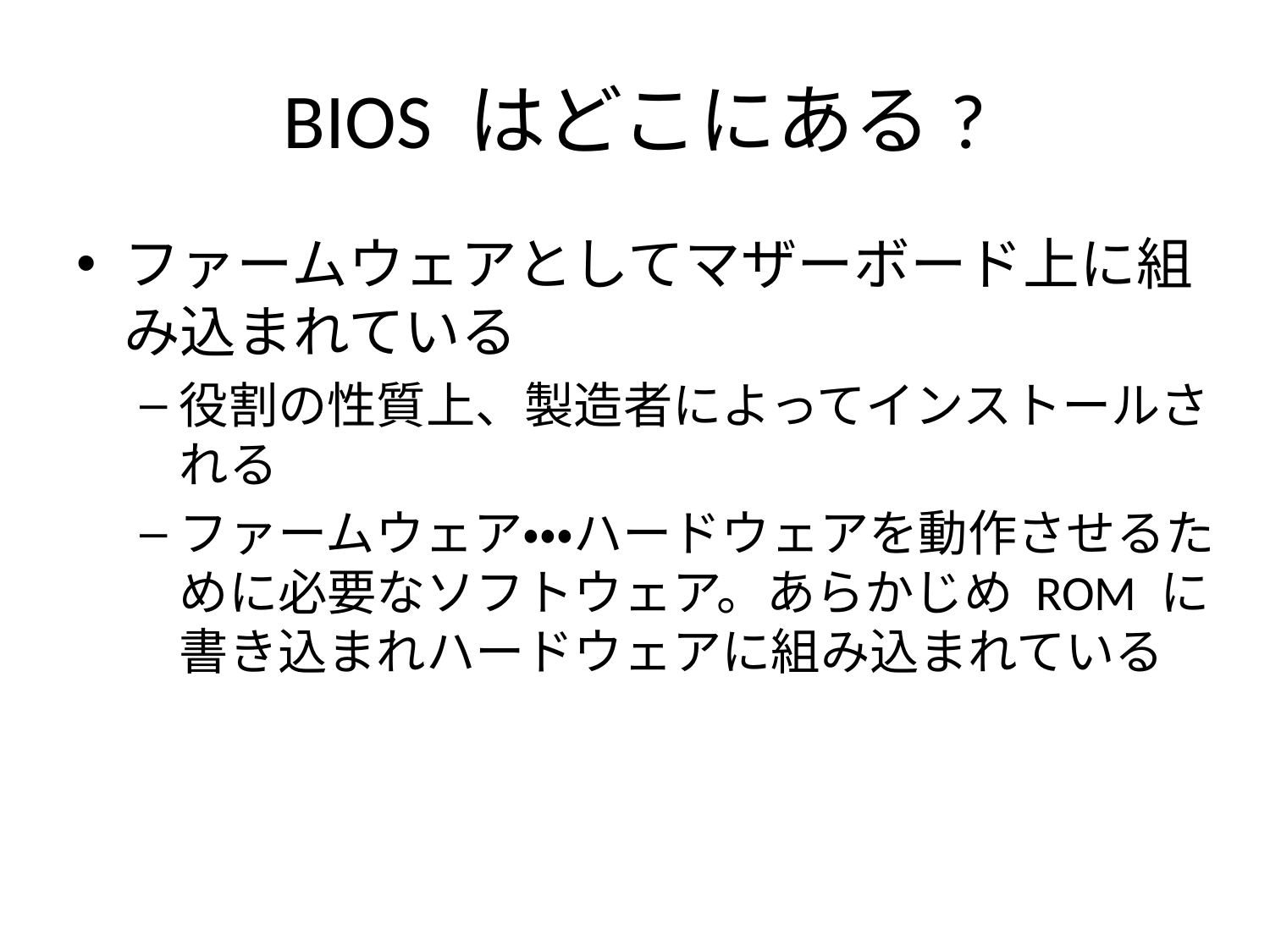

# BIOS はどこにある?
ファームウェアとしてマザーボード上に組み込まれている
役割の性質上、製造者によってインストールされる
ファームウェア・・・ハードウェアを動作させるために必要なソフトウェア。あらかじめ ROM に書き込まれハードウェアに組み込まれている